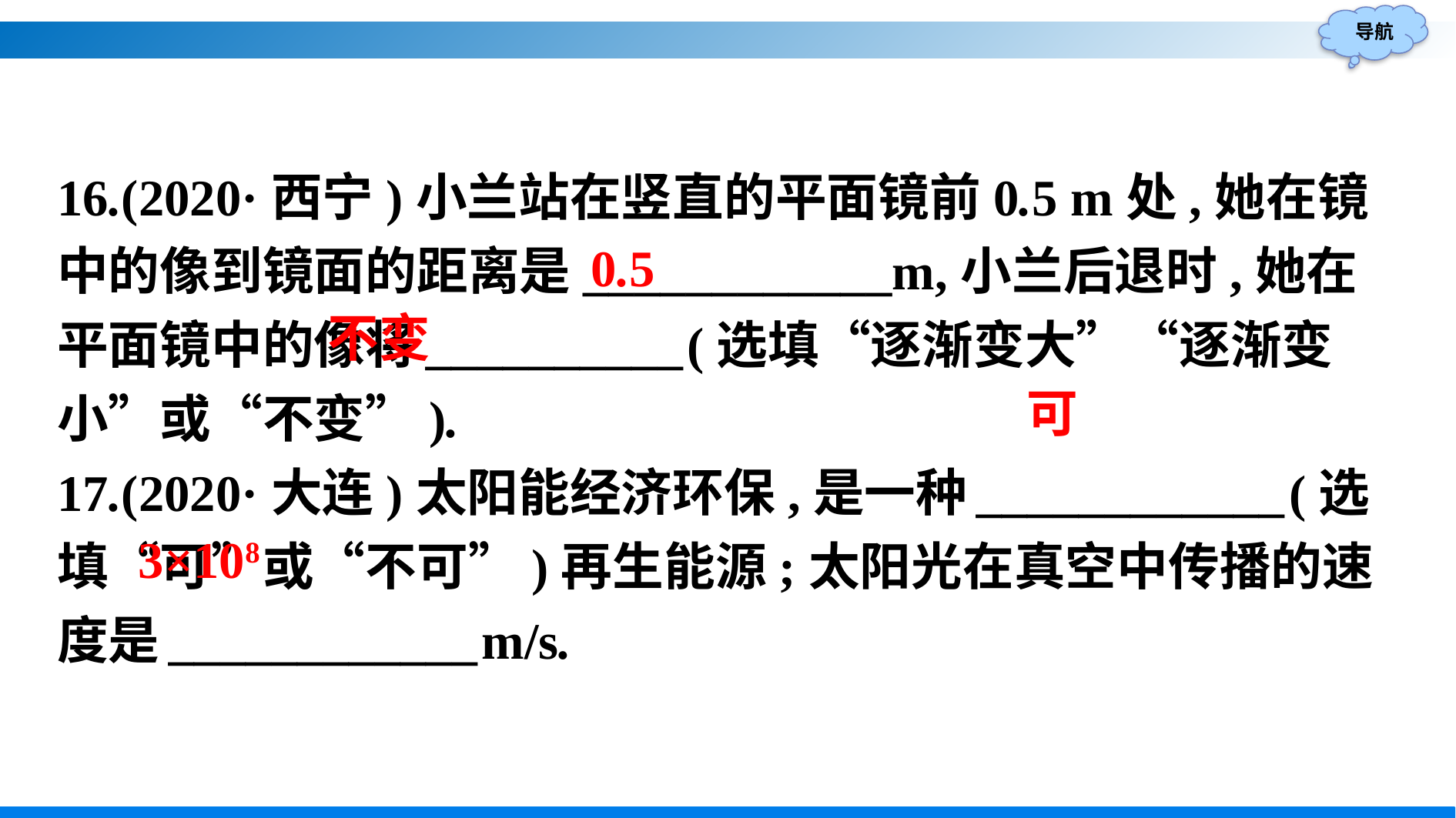

16.(2020·西宁)小兰站在竖直的平面镜前0.5 m处,她在镜中的像到镜面的距离是____________m,小兰后退时,她在平面镜中的像将__________(选填“逐渐变大”“逐渐变小”或“不变”).
17.(2020·大连)太阳能经济环保,是一种____________(选填“可”或“不可”)再生能源;太阳光在真空中传播的速度是____________m/s.
0.5
不变
可
3×108